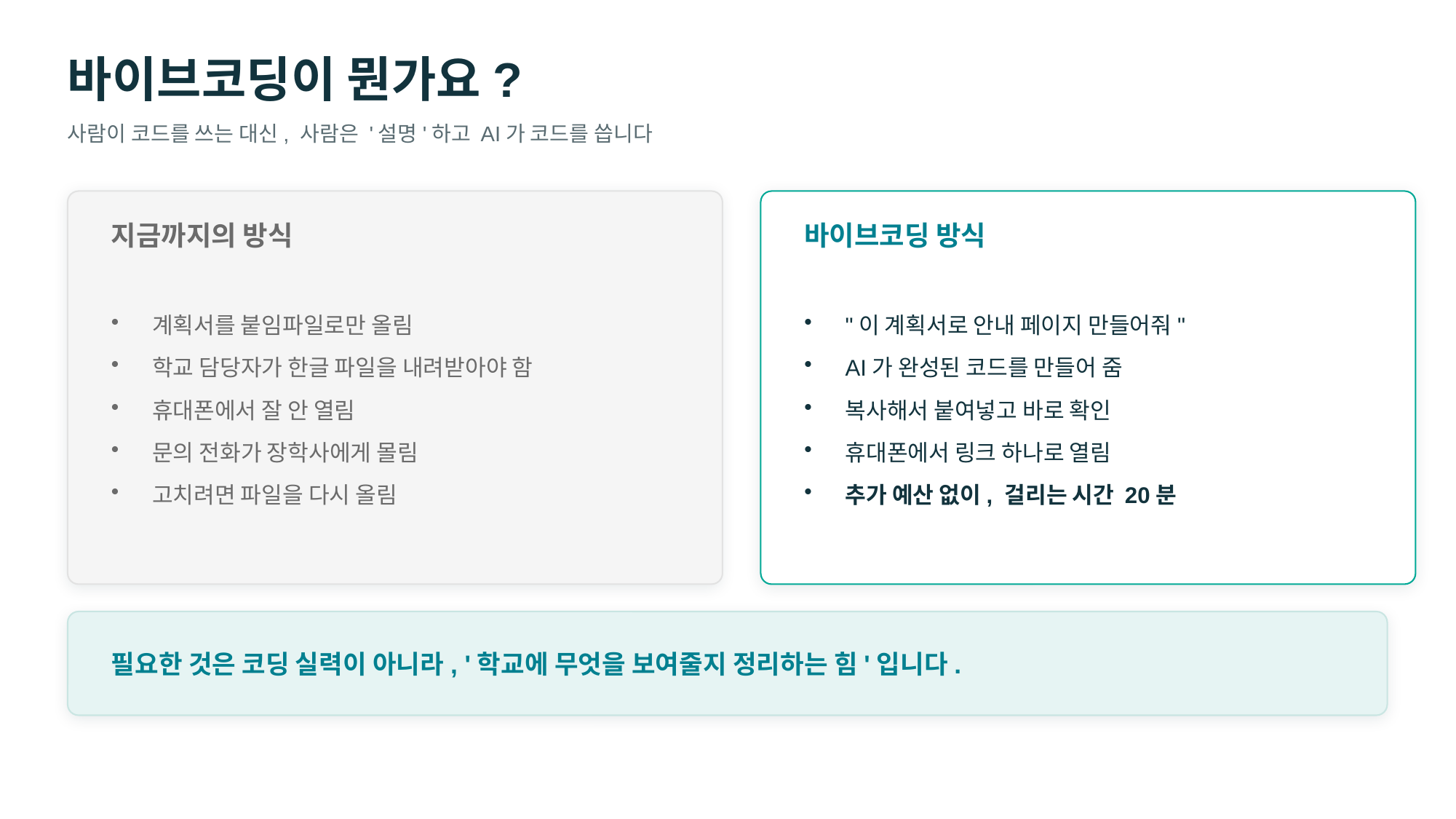

바이브코딩이 뭔가요?
사람이 코드를 쓰는 대신, 사람은 '설명'하고 AI가 코드를 씁니다

지금까지의 방식
바이브코딩 방식
계획서를 붙임파일로만 올림
학교 담당자가 한글 파일을 내려받아야 함
휴대폰에서 잘 안 열림
문의 전화가 장학사에게 몰림
고치려면 파일을 다시 올림
"이 계획서로 안내 페이지 만들어줘"
AI가 완성된 코드를 만들어 줌
복사해서 붙여넣고 바로 확인
휴대폰에서 링크 하나로 열림
추가 예산 없이, 걸리는 시간 20분

필요한 것은 코딩 실력이 아니라, '학교에 무엇을 보여줄지 정리하는 힘'입니다.